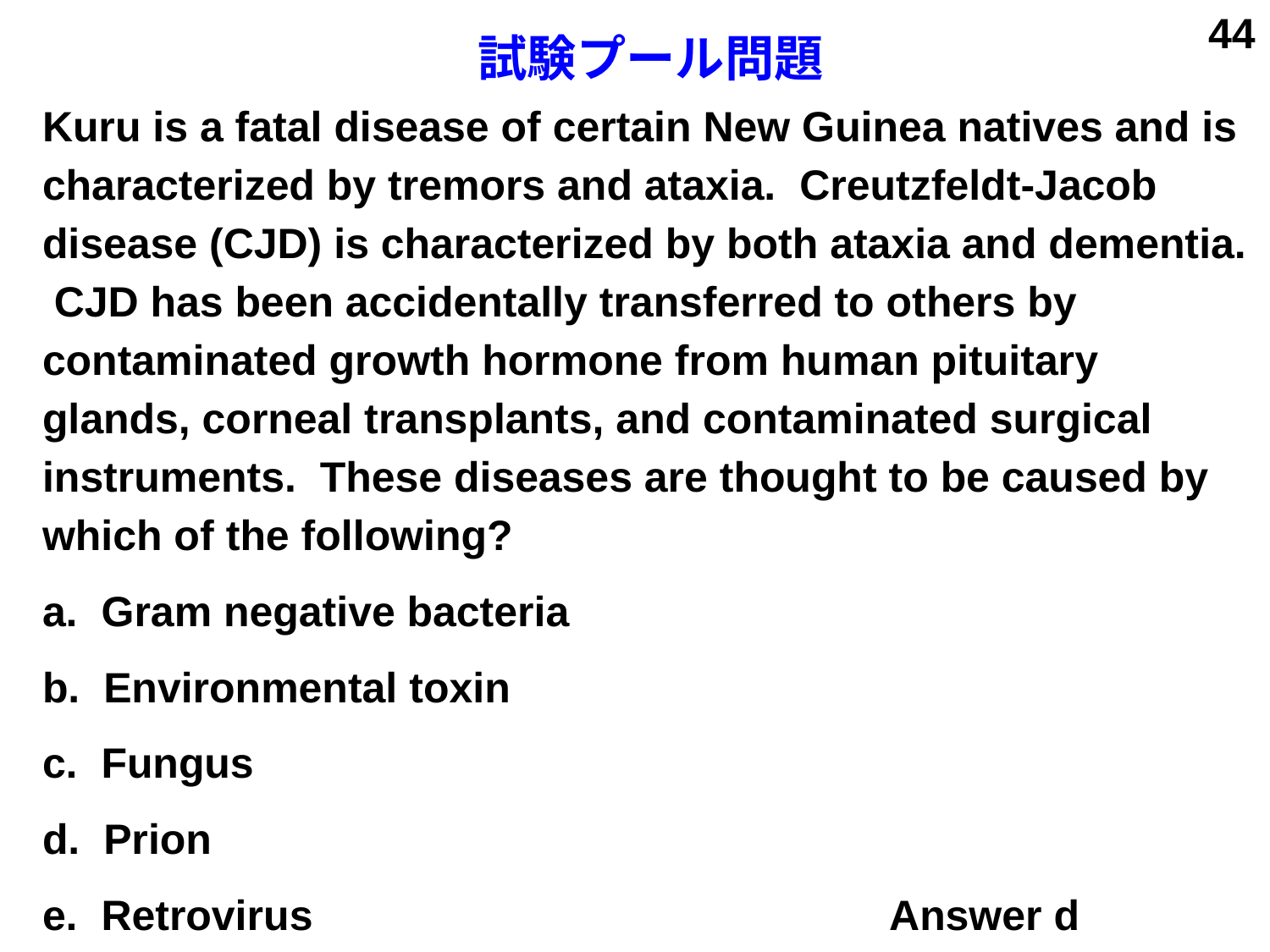

# 試験プール問題
44
Kuru is a fatal disease of certain New Guinea natives and is characterized by tremors and ataxia.  Creutzfeldt-Jacob disease (CJD) is characterized by both ataxia and dementia.  CJD has been accidentally transferred to others by contaminated growth hormone from human pituitary glands, corneal transplants, and contaminated surgical instruments.  These diseases are thought to be caused by which of the following?
a.  Gram negative bacteria
b.  Environmental toxin
c.  Fungus
d.  Prion
e.  Retrovirus                                                            Answer d